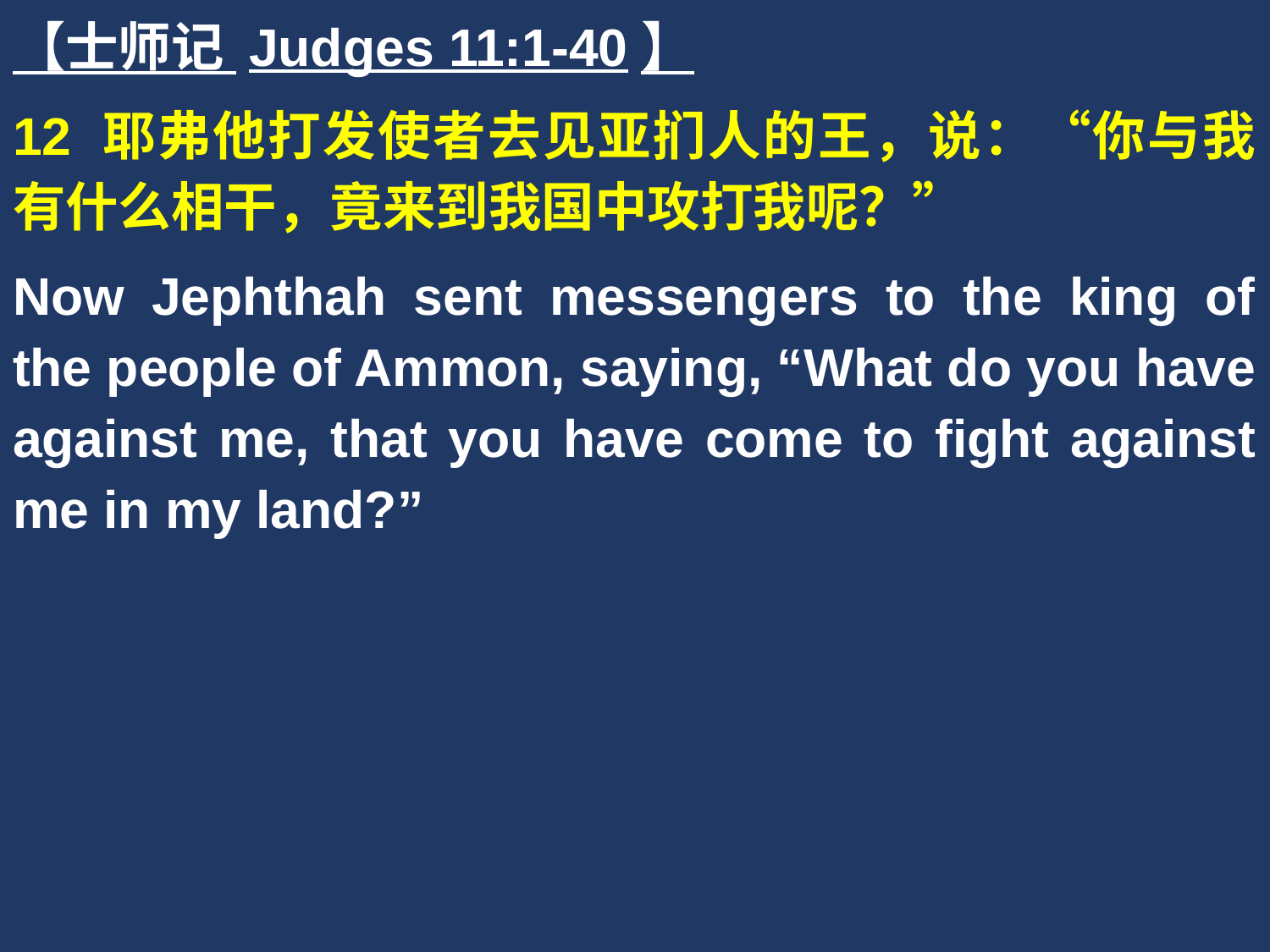

【士师记 Judges 11:1-40】
12 耶弗他打发使者去见亚扪人的王，说：“你与我有什么相干，竟来到我国中攻打我呢？”
Now Jephthah sent messengers to the king of the people of Ammon, saying, “What do you have against me, that you have come to fight against me in my land?”